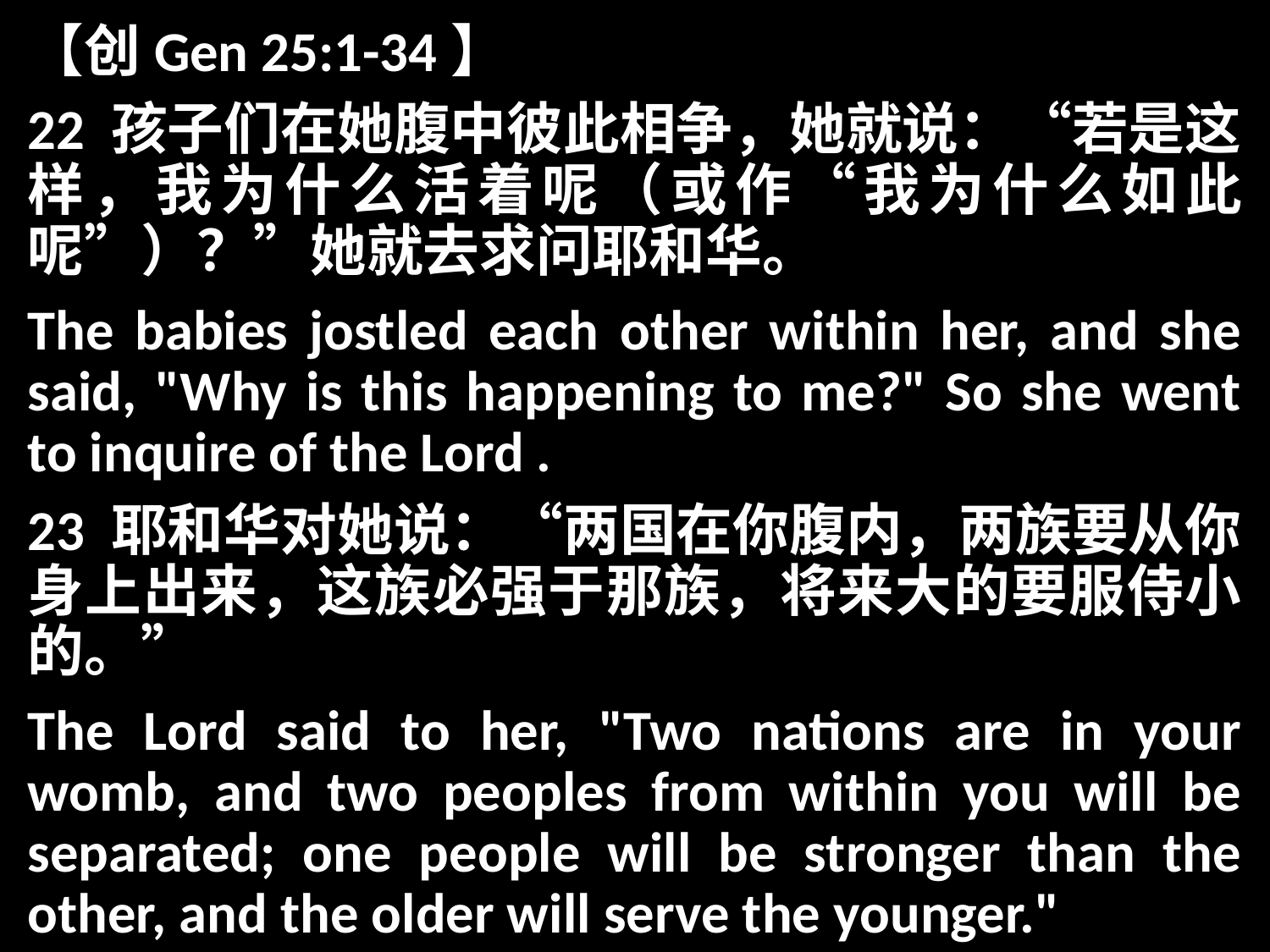

【创Gen 25:1-34】
22 孩子们在她腹中彼此相争，她就说：“若是这样，我为什么活着呢（或作“我为什么如此呢”）？”她就去求问耶和华。
The babies jostled each other within her, and she said, "Why is this happening to me?" So she went to inquire of the Lord .
23 耶和华对她说：“两国在你腹内，两族要从你身上出来，这族必强于那族，将来大的要服侍小的。”
The Lord said to her, "Two nations are in your womb, and two peoples from within you will be separated; one people will be stronger than the other, and the older will serve the younger."